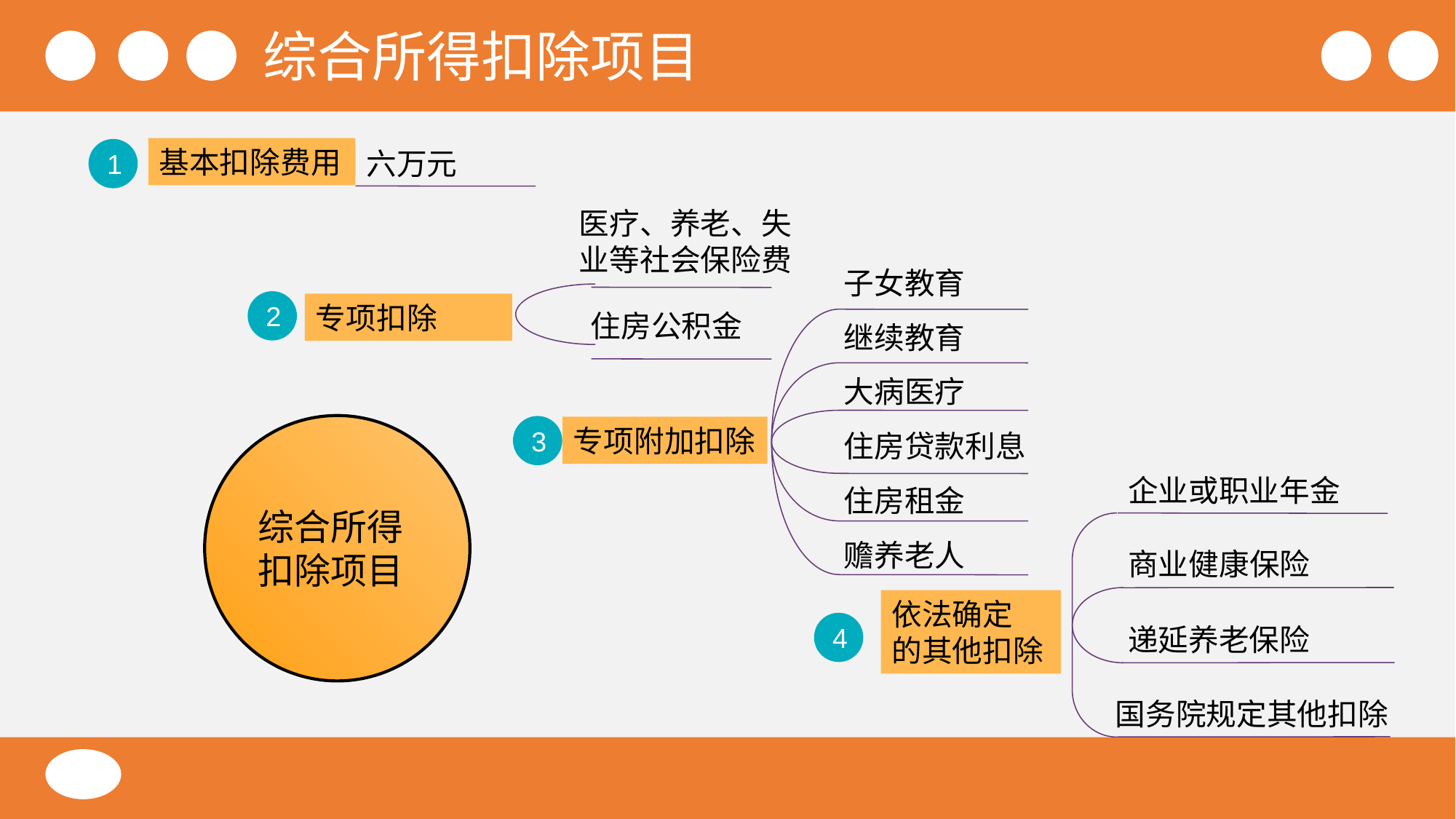

综合所得扣除项目

基本扣除费用
六万元
1

医疗、养老、失业等社会保险费
子女教育

2
专项扣除
住房公积金

继续教育

大病医疗

3
专项附加扣除
住房贷款利息
企业或职业年金

住房租金
综合所得
扣除项目

赡养老人
商业健康保险

依法确定
的其他扣除
4
递延养老保险

国务院规定其他扣除